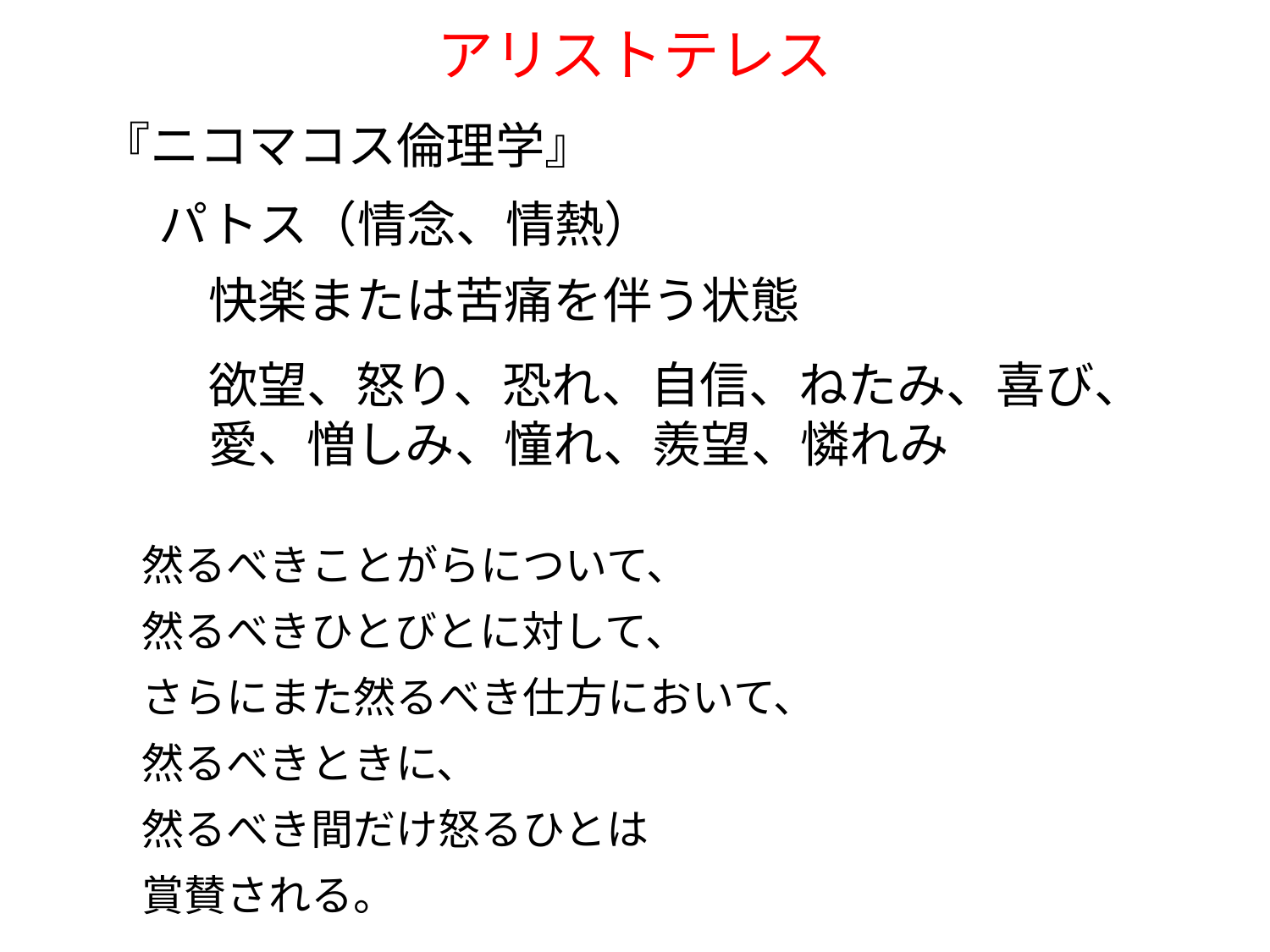

# アリストテレス
『ニコマコス倫理学』
パトス（情念、情熱）
快楽または苦痛を伴う状態
欲望、怒り、恐れ、自信、ねたみ、喜び、愛、憎しみ、憧れ、羨望、憐れみ
然るべきことがらについて、
然るべきひとびとに対して、
さらにまた然るべき仕方において、
然るべきときに、
然るべき間だけ怒るひとは
賞賛される。